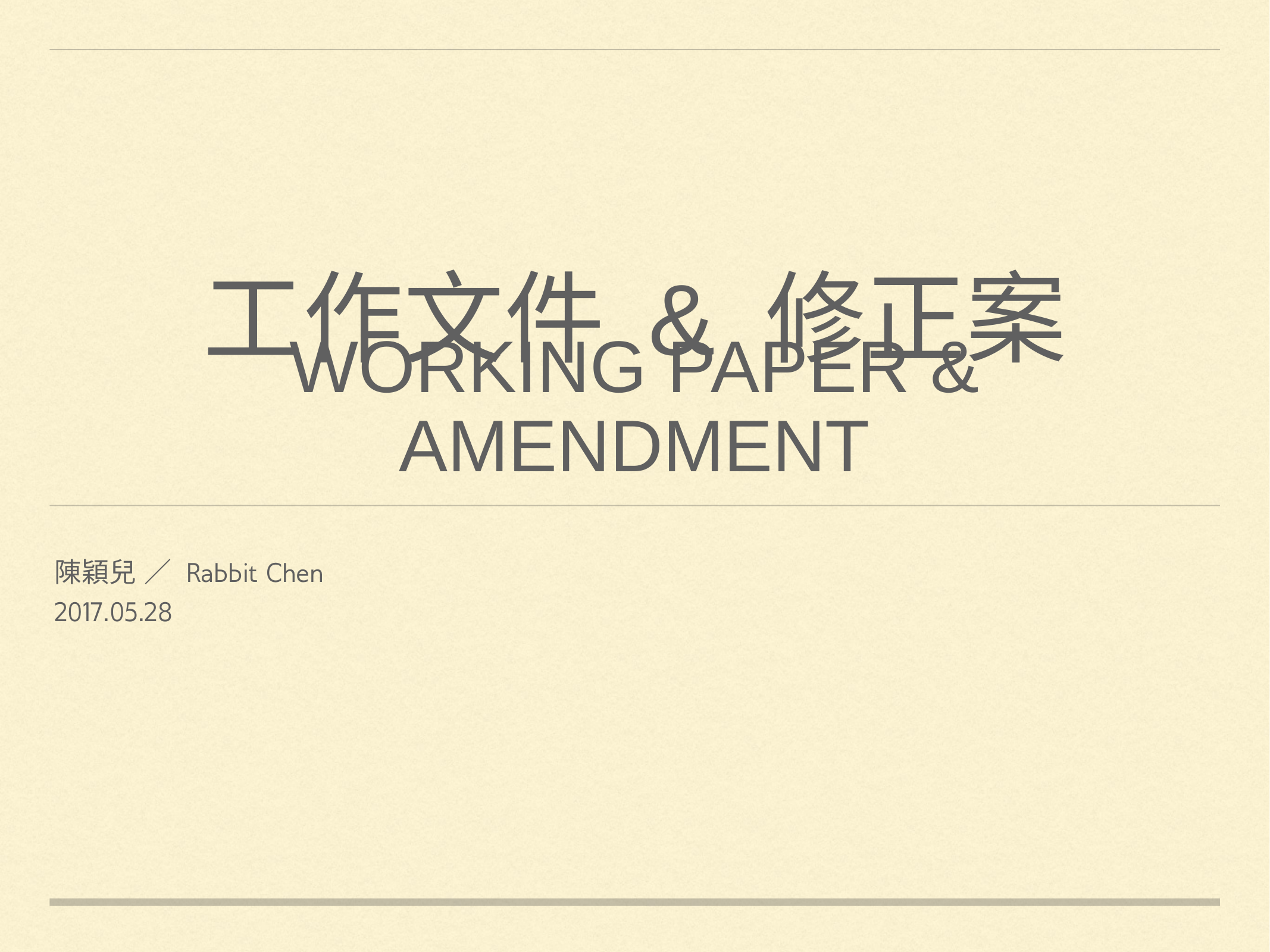

工作文件 & 修正案
# Working paper & Amendment
陳穎兒 ／ Rabbit Chen
2017.05.28